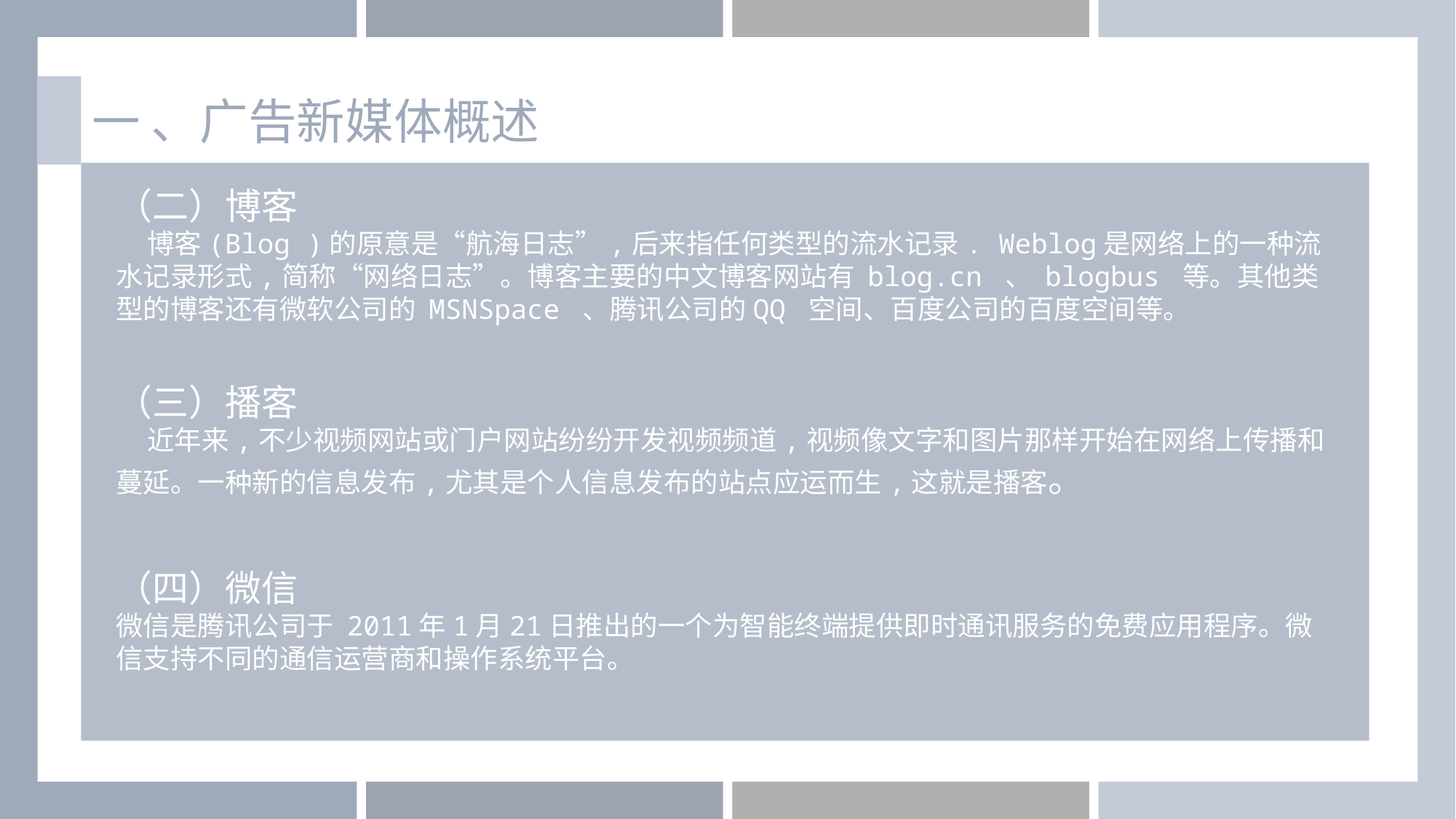

一 、广告新媒体概述

（二）博客
    博客(Blog )的原意是“航海日志”,后来指任何类型的流水记录. Weblog是网络上的一种流水记录形式,简称“网络日志”。博客主要的中文博客网站有 blog.cn 、 blogbus 等。其他类型的博客还有微软公司的 MSNSpace 、腾讯公司的QQ 空间、百度公司的百度空间等。

（三）播客
    近年来,不少视频网站或门户网站纷纷开发视频频道,视频像文字和图片那样开始在网络上传播和蔓延。一种新的信息发布,尤其是个人信息发布的站点应运而生,这就是播客。

（四）微信
微信是腾讯公司于 2011年1月21日推出的一个为智能终端提供即时通讯服务的免费应用程序。微信支持不同的通信运营商和操作系统平台。